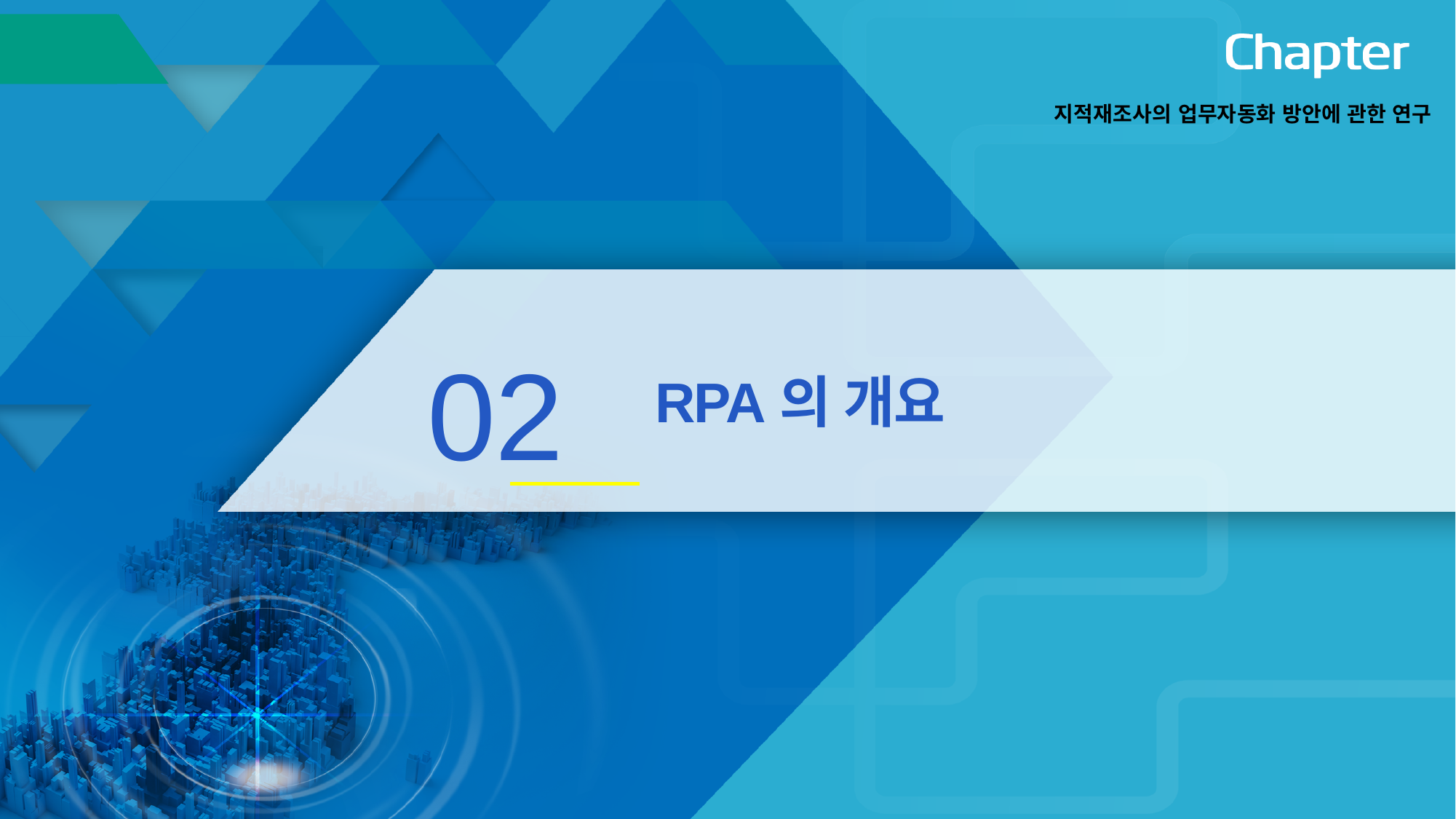

지적재조사의 업무자동화 방안에 관한 연구
(사)한국지적정보학회 2021추계학술대회
Contents
 RPA의 개요
02